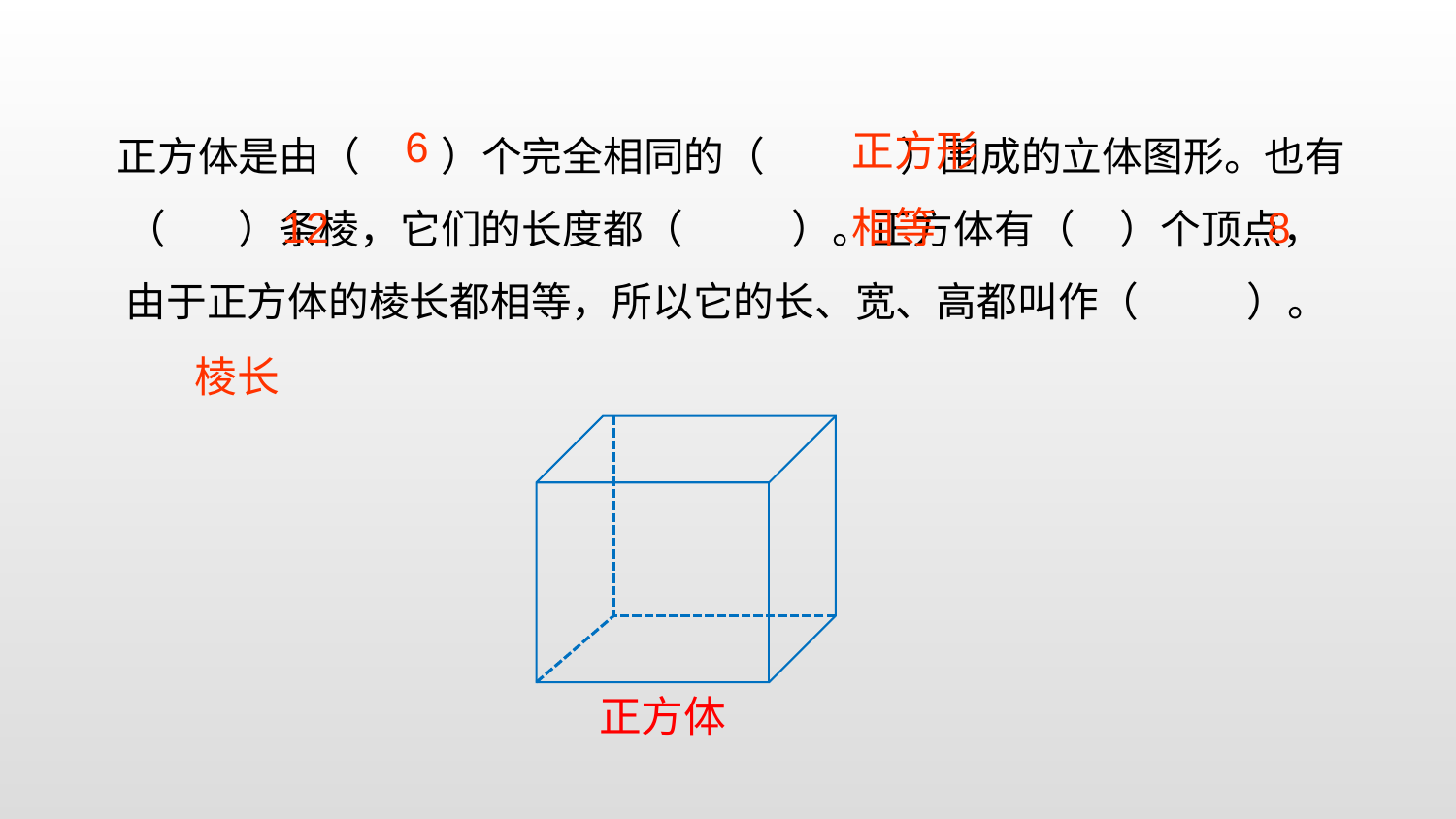

正方体是由（         ）个完全相同的（               ）围成的立体图形。也有（        ）条棱，它们的长度都（            ）。正方体有（     ）个顶点，由于正方体的棱长都相等，所以它的长、宽、高都叫作（            ）。
6
正方形
12
相等
8
棱长

正方体